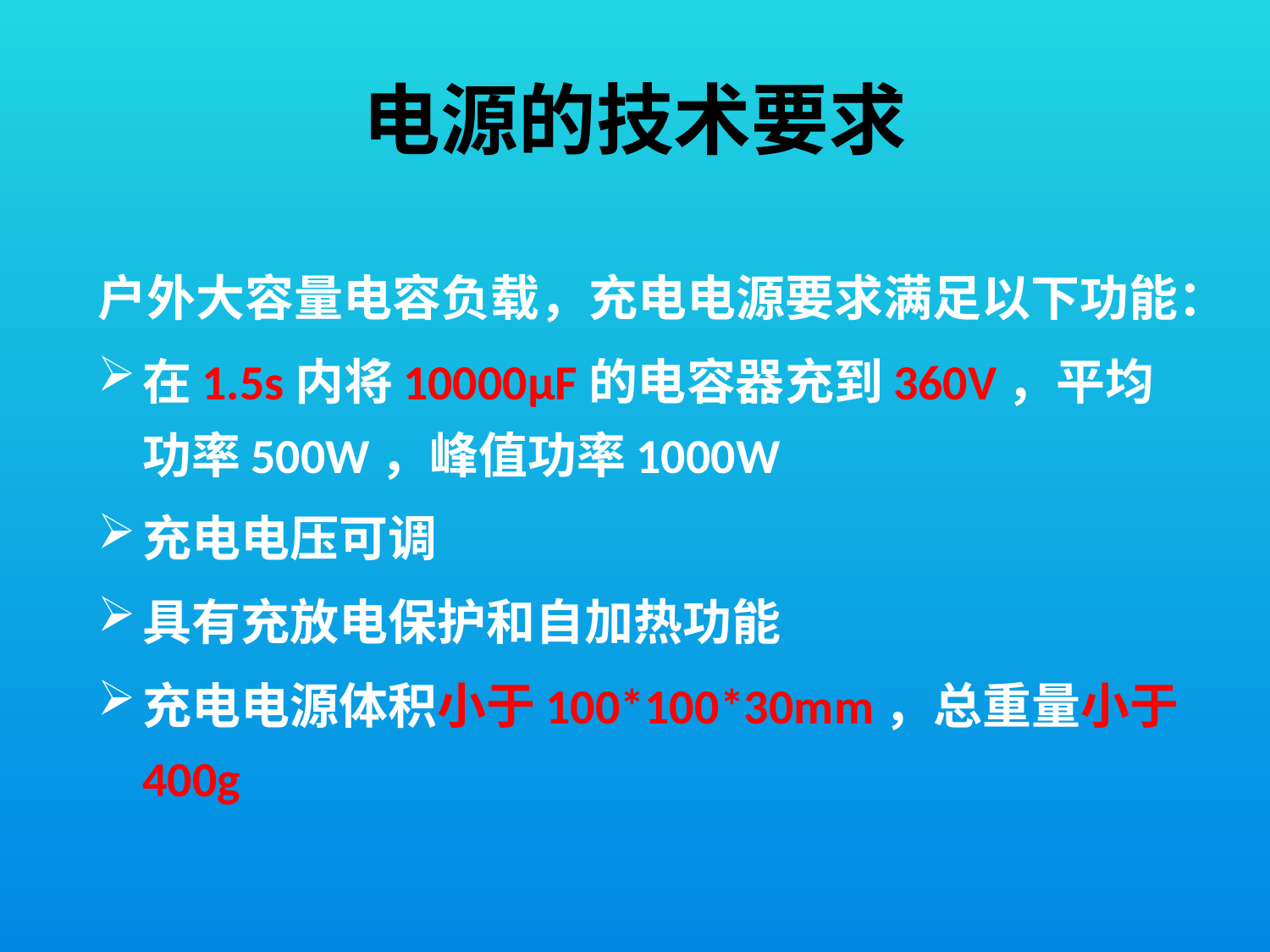

# 电源的技术要求
户外大容量电容负载，充电电源要求满足以下功能：
在1.5s内将10000μF的电容器充到360V，平均功率500W，峰值功率1000W
充电电压可调
具有充放电保护和自加热功能
充电电源体积小于100*100*30mm，总重量小于400g